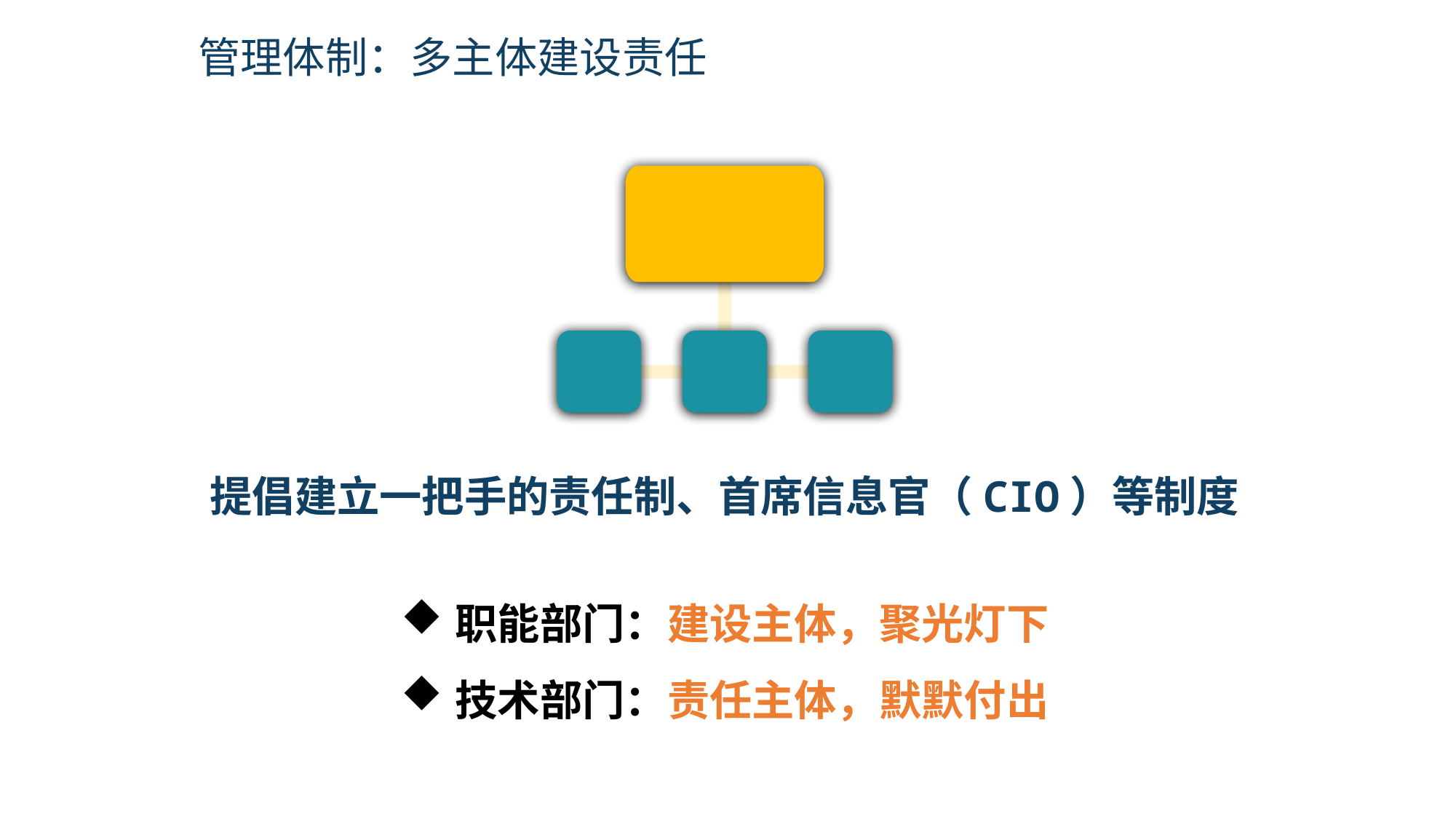

管理体制：多主体建设责任

提倡建立一把手的责任制、首席信息官（CIO）等制度
职能部门：建设主体，聚光灯下
技术部门：责任主体，默默付出